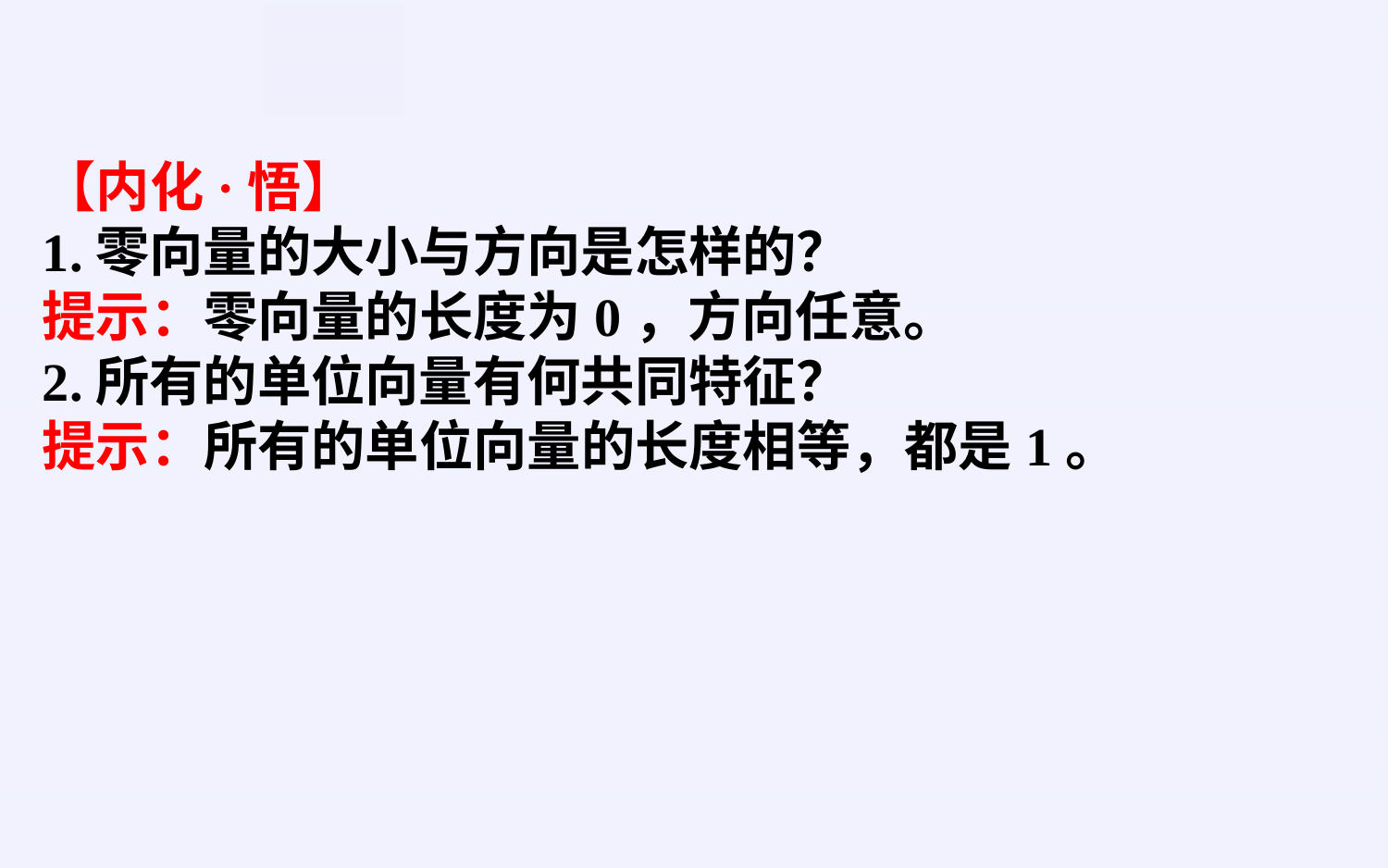

【内化·悟】
1.零向量的大小与方向是怎样的？
提示：零向量的长度为0，方向任意。
2.所有的单位向量有何共同特征？
提示：所有的单位向量的长度相等，都是1。